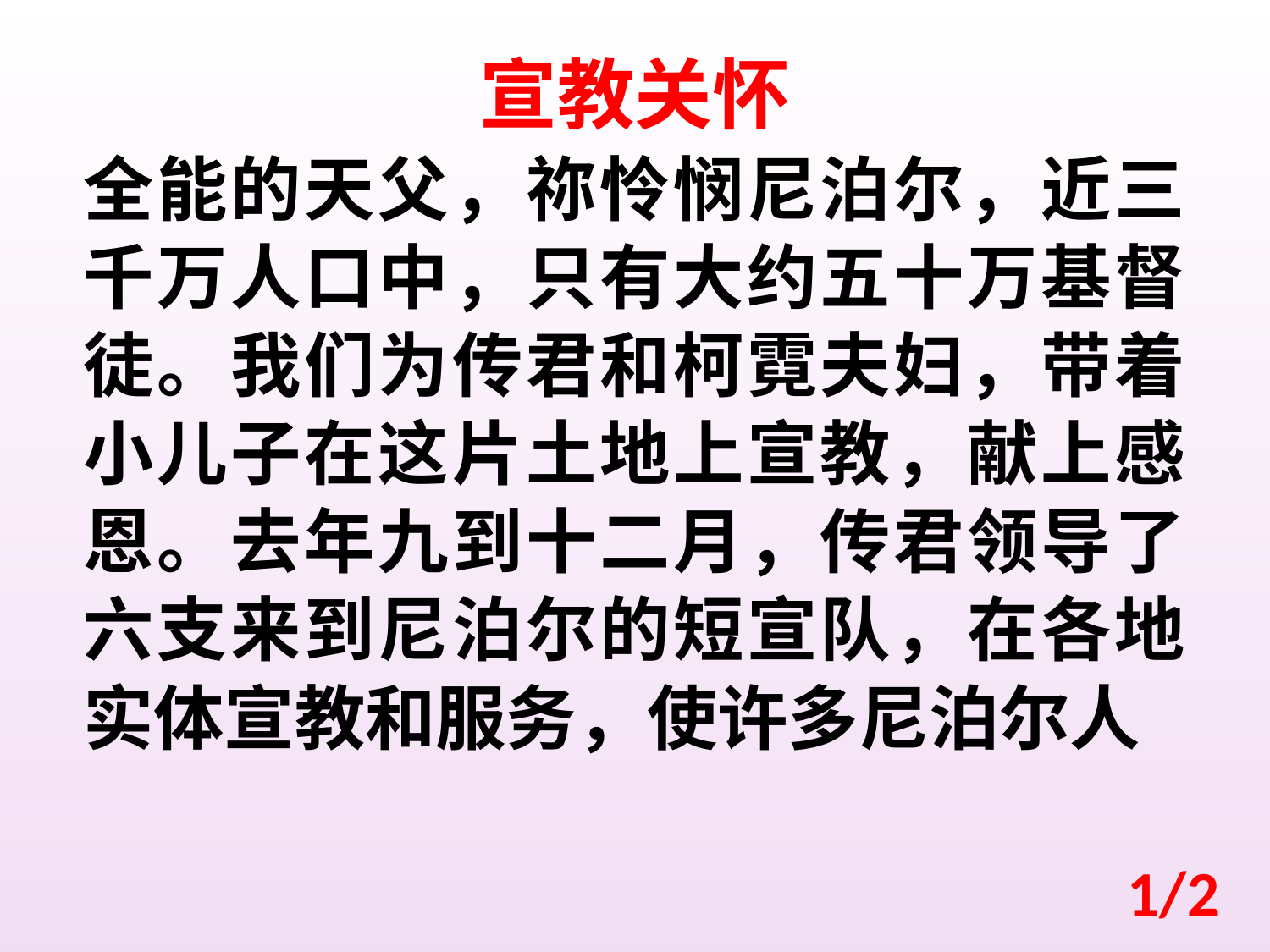

宣教关怀
全能的天父，祢怜悯尼泊尔，近三千万人口中，只有大约五十万基督徒。我们为传君和柯霓夫妇，带着小儿子在这片土地上宣教，献上感恩。去年九到十二月，传君领导了六支来到尼泊尔的短宣队，在各地实体宣教和服务，使许多尼泊尔人
1/2